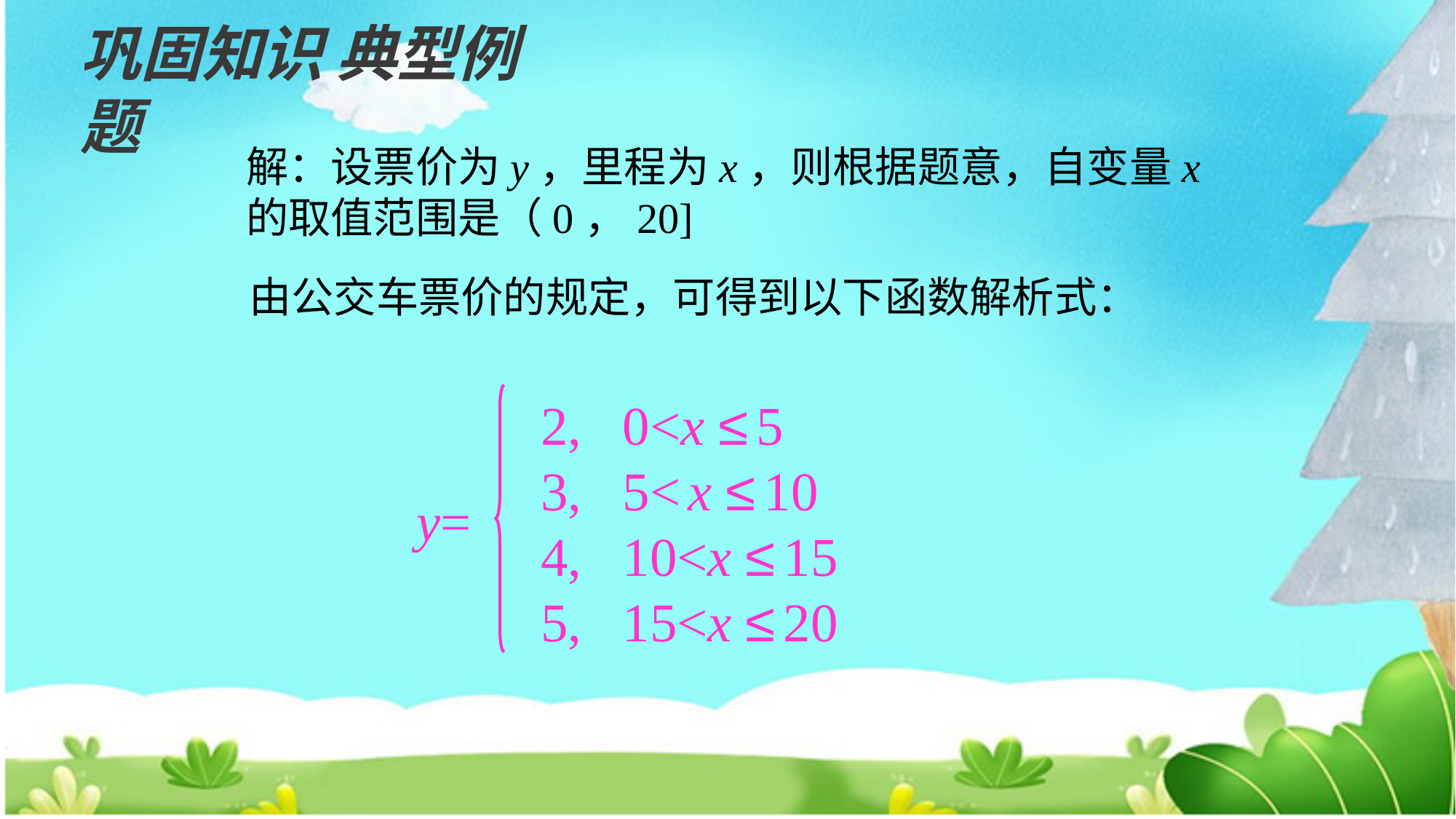

巩固知识 典型例题
解：设票价为y，里程为x，则根据题意，自变量x的取值范围是（0，20]
由公交车票价的规定，可得到以下函数解析式：

2,   0<x ≤ 5
3,   5< x ≤ 10
4,   10<x ≤ 15
5,   15<x ≤ 20
y=